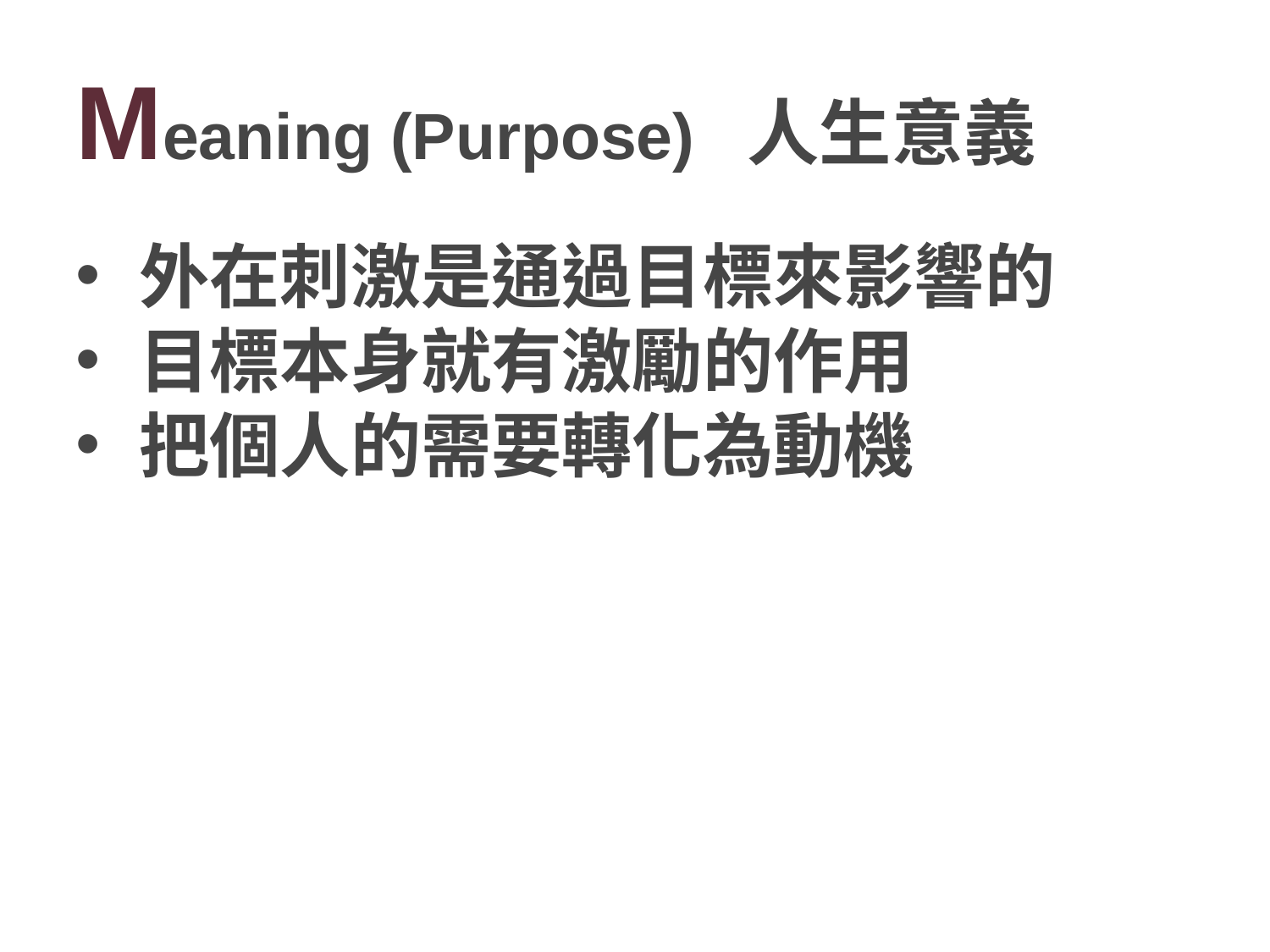

# Meaning (Purpose)  人生意義

外在刺激是通過目標來影響的
目標本身就有激勵的作用
把個人的需要轉化為動機